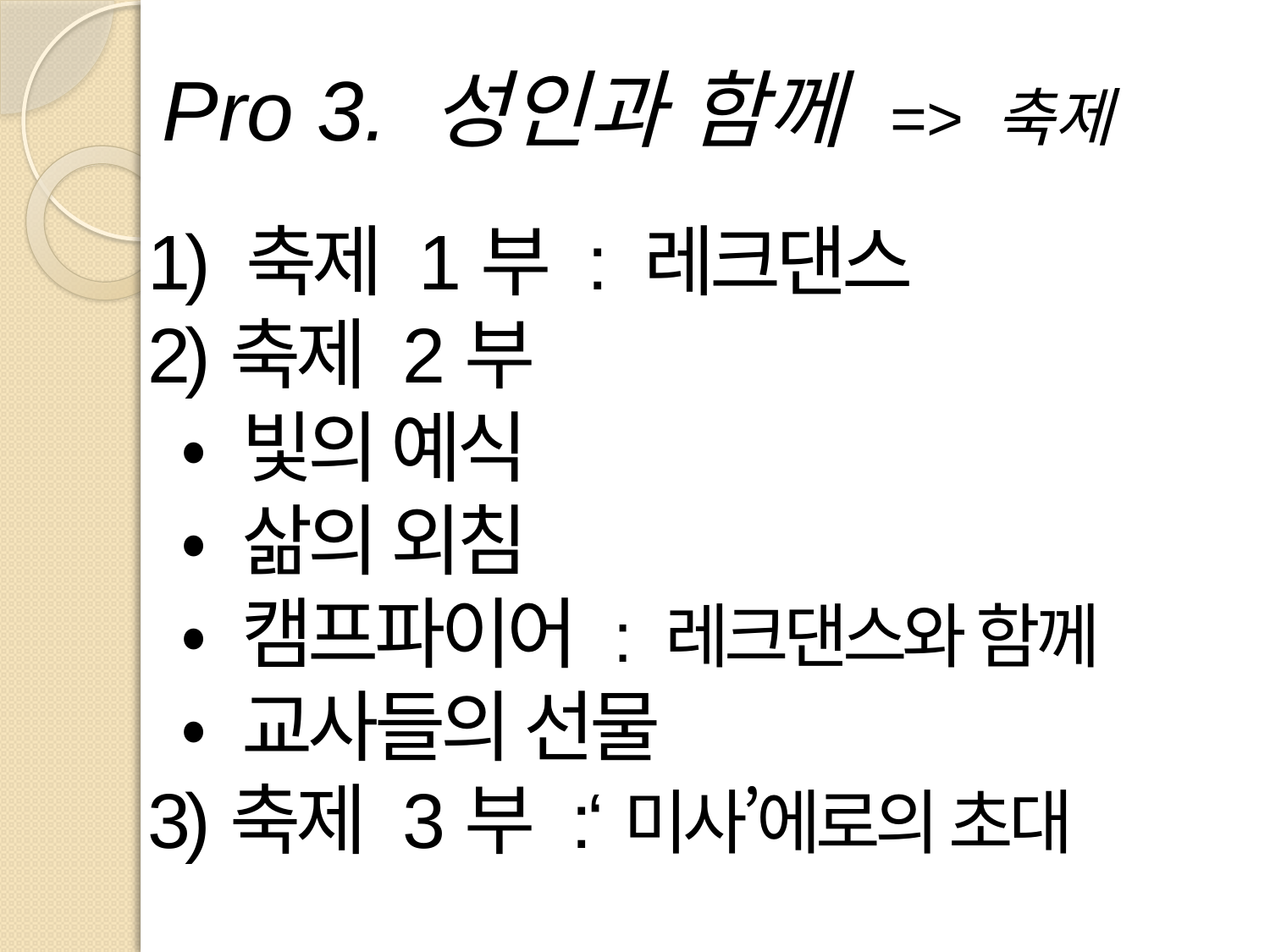

Pro 3. 성인과 함께 => 축제
1) 축제 1부 : 레크댄스
2)축제 2부
  • 빛의 예식
  • 삶의 외침
  • 캠프파이어 : 레크댄스와 함께
  • 교사들의 선물
3)축제 3부 :‘미사’에로의 초대